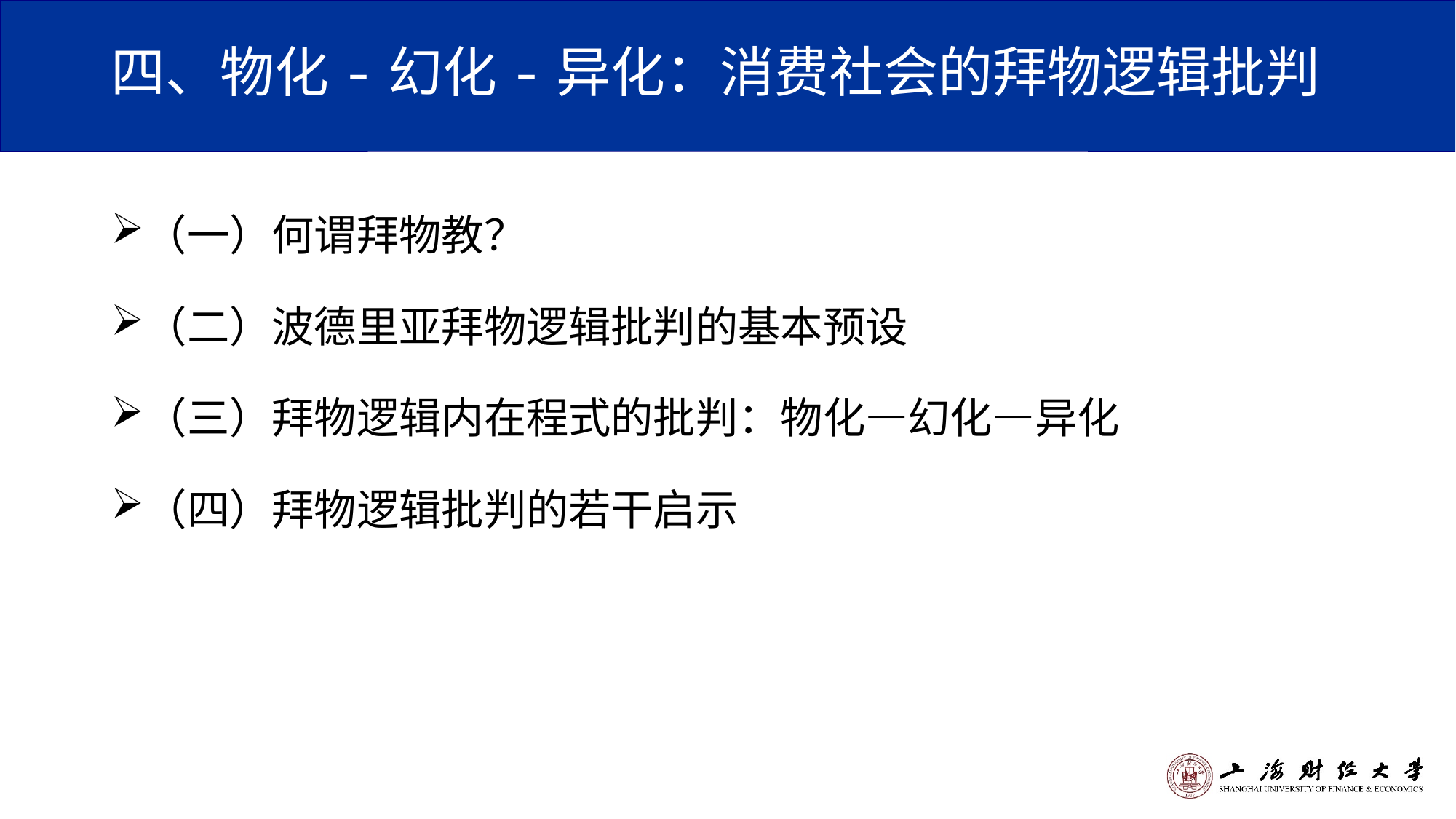

# 四、物化-幻化-异化：消费社会的拜物逻辑批判
（一）何谓拜物教？
（二）波德里亚拜物逻辑批判的基本预设
（三）拜物逻辑内在程式的批判：物化—幻化—异化
（四）拜物逻辑批判的若干启示